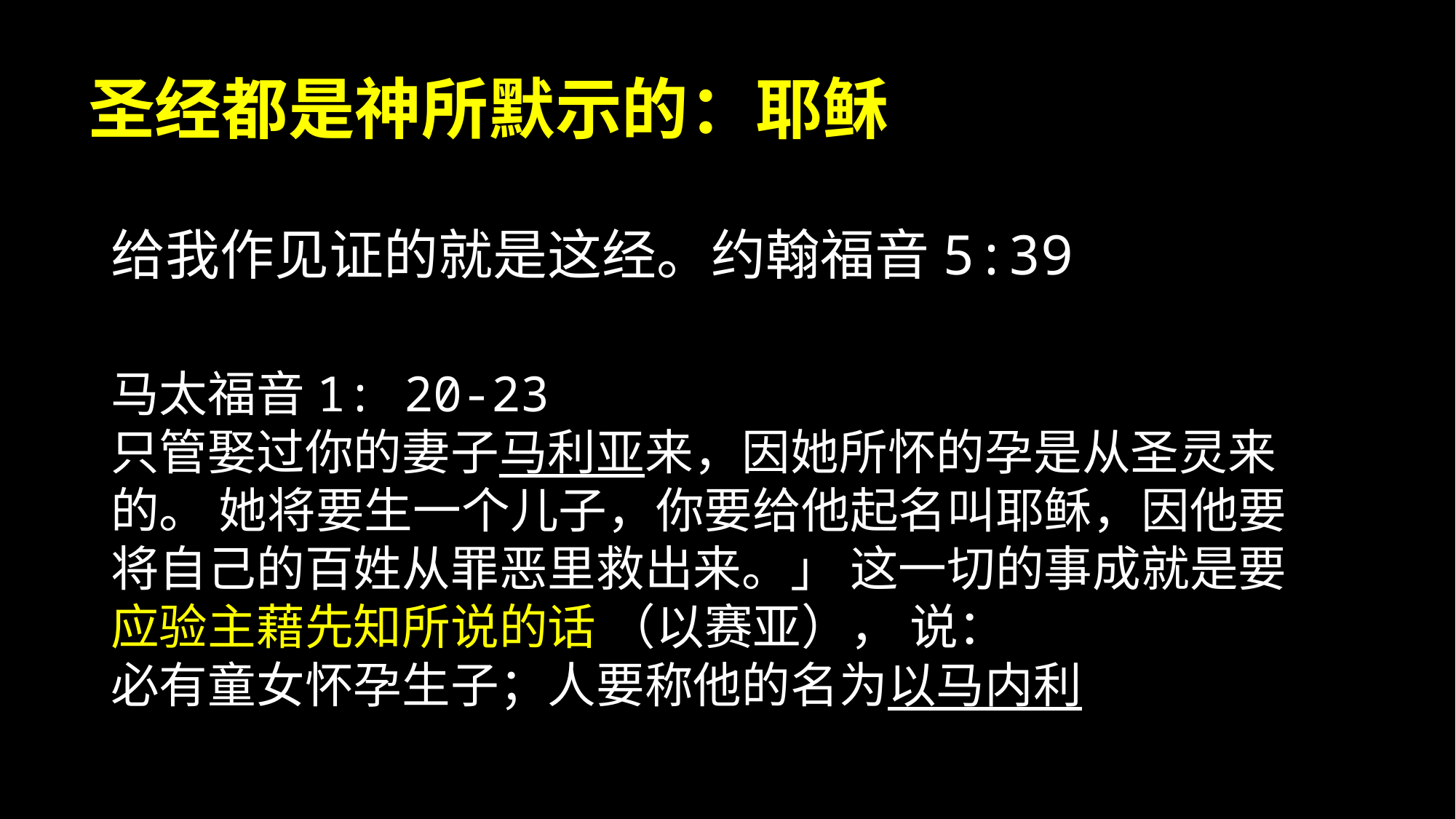

圣经都是神所默示的：耶稣
给我作见证的就是这经。约翰福音5:39
马太福音1: 20-23
只管娶过你的妻子马利亚来，因她所怀的孕是从圣灵来的。 她将要生一个儿子，你要给他起名叫耶稣，因他要将自己的百姓从罪恶里救出来。」 这一切的事成就是要应验主藉先知所说的话 （以赛亚）， 说：
必有童女怀孕生子；人要称他的名为以马内利